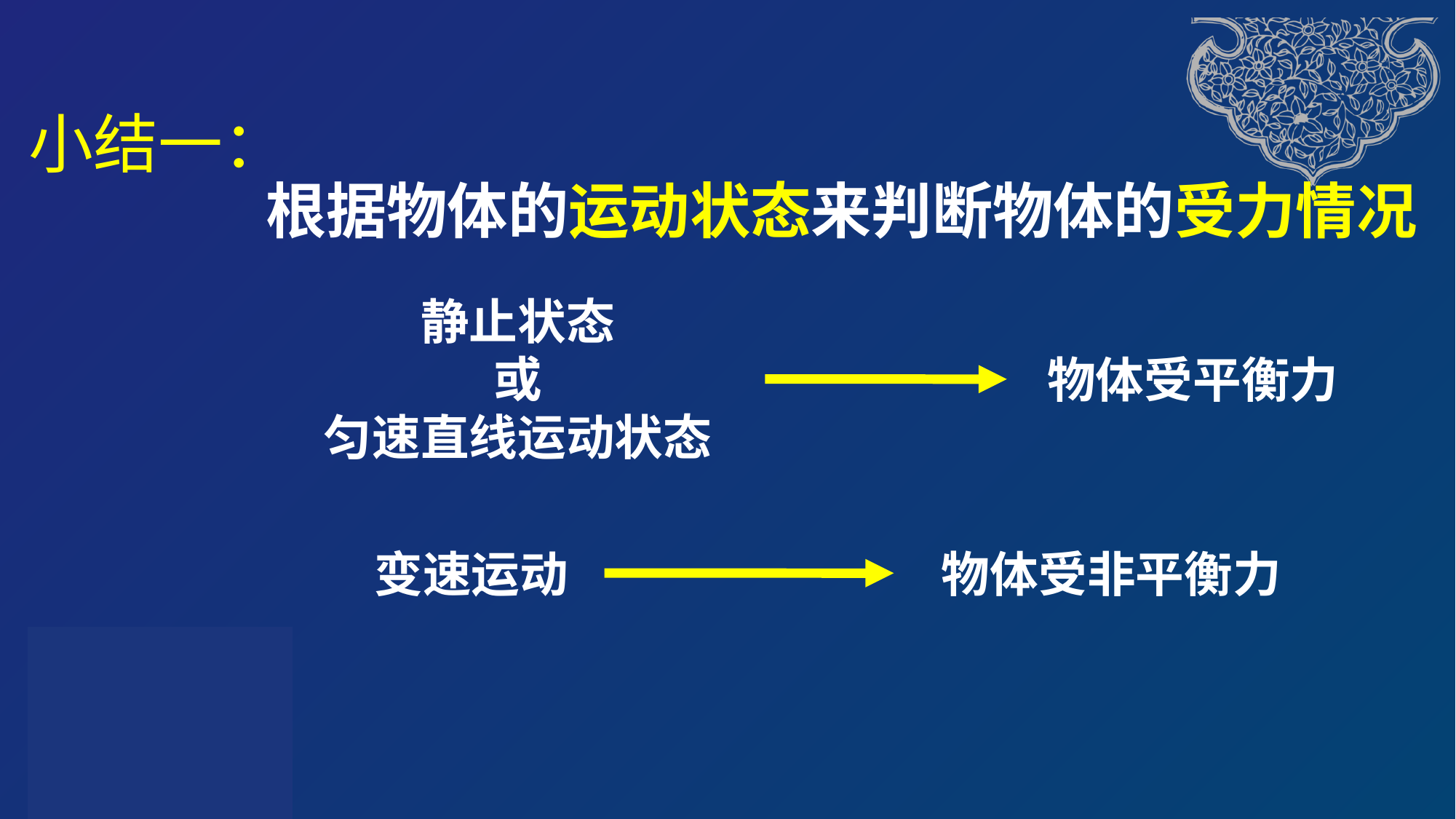

小结一：
根据物体的运动状态来判断物体的受力情况
静止状态
或
匀速直线运动状态
物体受平衡力

变速运动
物体受非平衡力